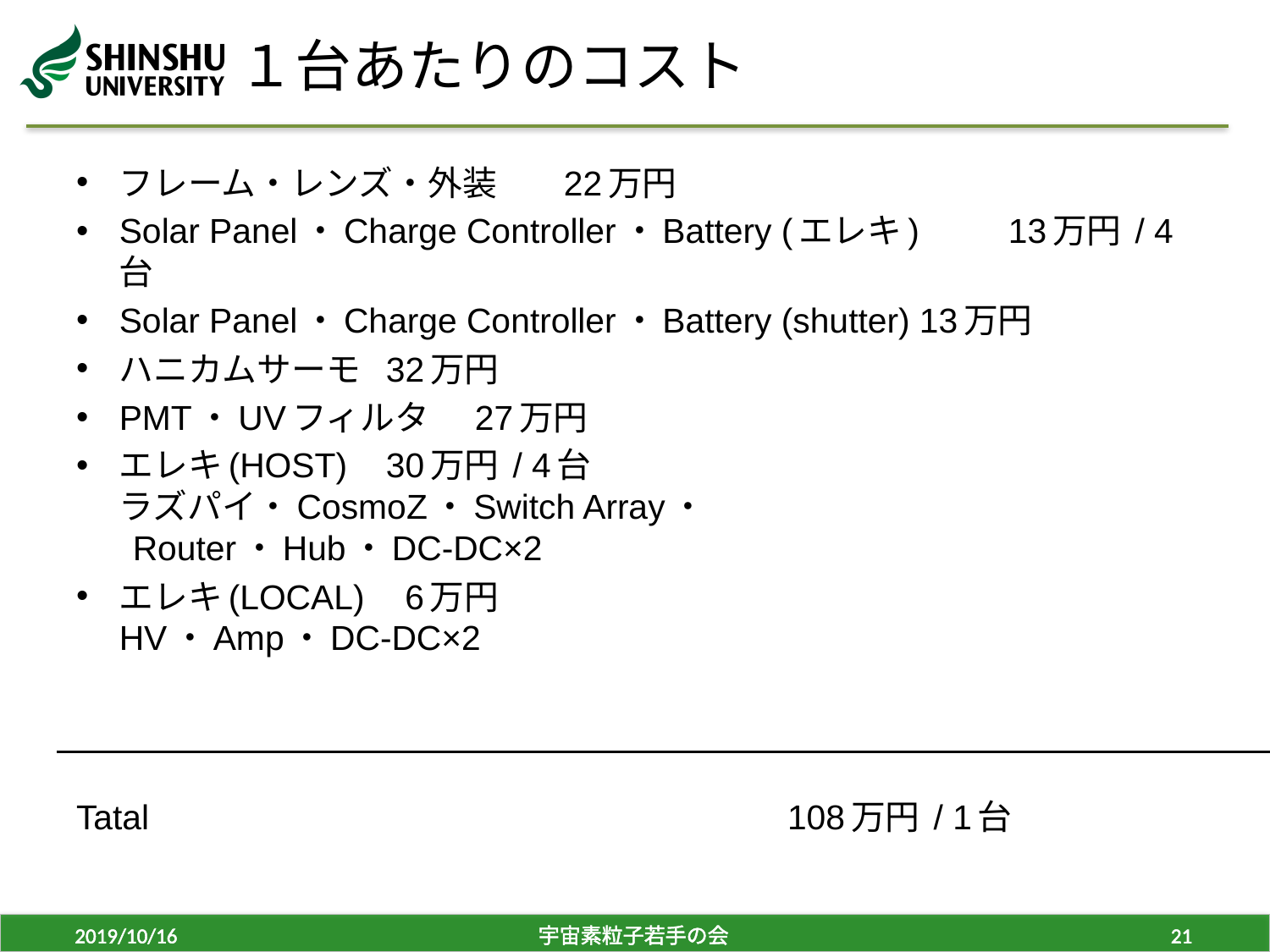

# １台あたりのコスト
フレーム・レンズ・外装					22万円
Solar Panel・Charge Controller・Battery (エレキ)	13万円 / 4台
Solar Panel・Charge Controller・Battery (shutter)	13万円
ハニカムサーモ 						32万円
PMT・UVフィルタ						27万円
エレキ(HOST)						30万円 / 4台
ラズパイ・CosmoZ・Switch Array・
 Router・Hub・DC-DC×2
エレキ(LOCAL)						  6万円
HV・Amp・DC-DC×2

Tatal								108万円 / 1台
2019/10/16
宇宙素粒子若手の会
21